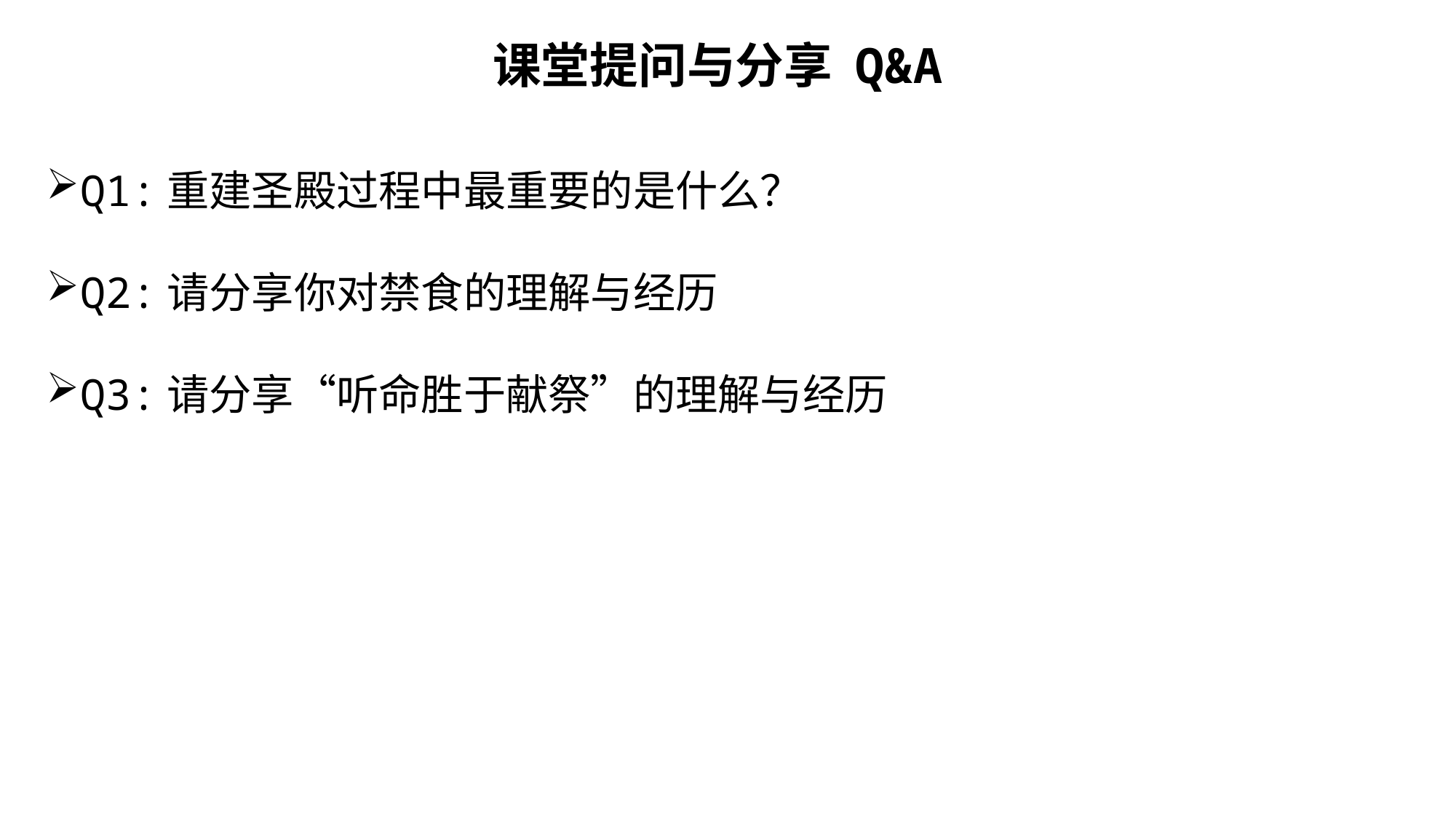

课堂提问与分享 Q&A

Q1:重建圣殿过程中最重要的是什么？

Q2:请分享你对禁食的理解与经历

Q3:请分享“听命胜于献祭”的理解与经历